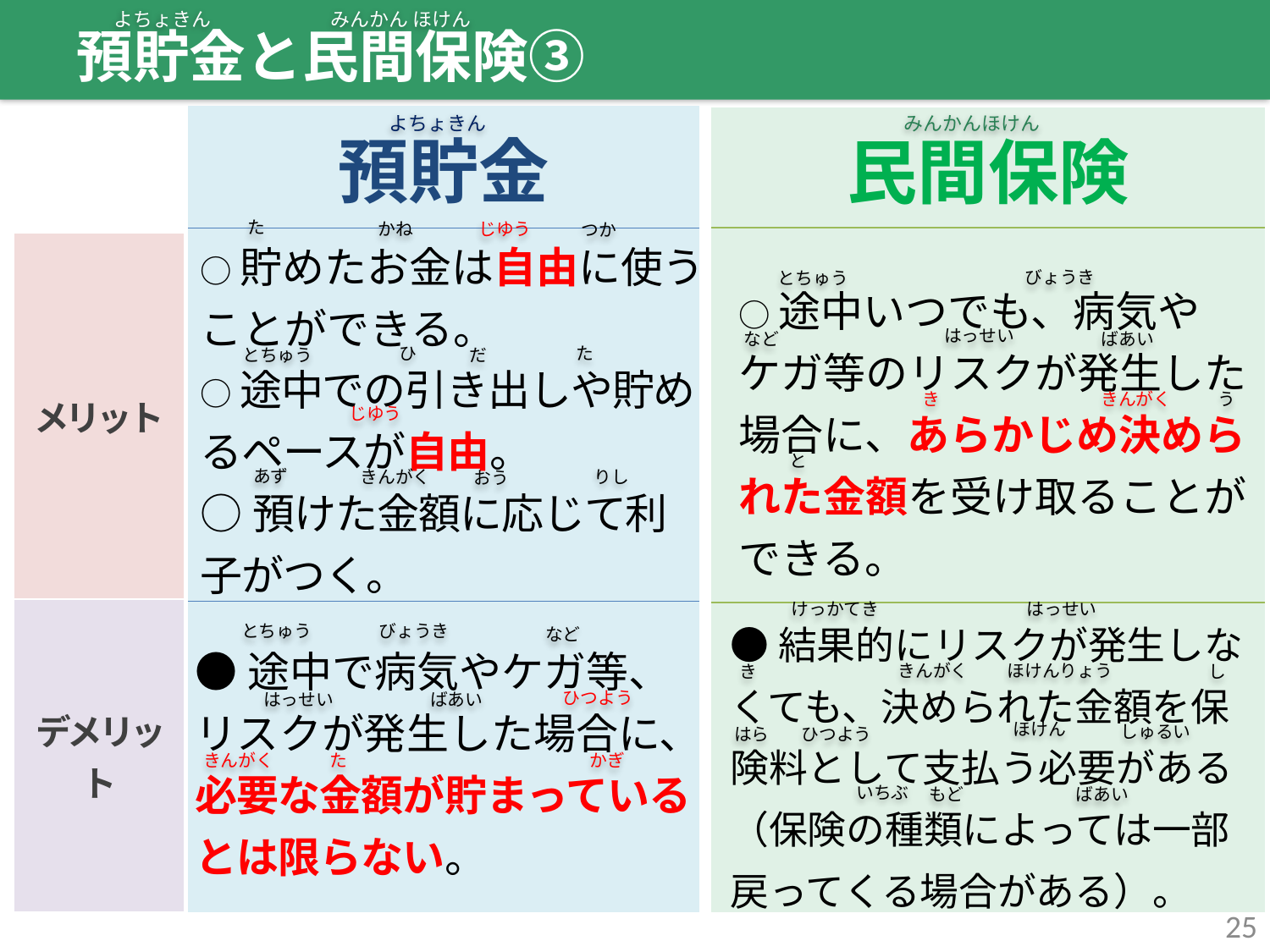

よちょきん
みんかん ほけん

預貯金と民間保険③
よちょきん
みんかんほけん
| 預貯金 |
| --- |
|  |
|  |
| 民間保険 |
| --- |
|  |
|  |
た
かね
じゆう
つか
○貯めたお金は自由に使うことができる。
○途中での引き出しや貯めるペースが自由。
○預けた金額に応じて利子がつく。
| メリット |
| --- |
| デメリット |
びょうき
とちゅう
○途中いつでも、病気や　ケガ等のリスクが発生した場合に、あらかじめ決められた金額を受け取ることができる。
はっせい
ばあい
など
ひ
た
とちゅう
だ
き
きんがく
う
じゆう
と
あず
りし
きんがく
おう
けっかてき
はっせい
●結果的にリスクが発生しなくても、決められた金額を保険料として支払う必要がある（保険の種類によっては一部戻ってくる場合がある）。
とちゅう
びょうき
など
●途中で病気やケガ等、リスクが発生した場合に、必要な金額が貯まっているとは限らない。
きんがく
ほけんりょう
し
き
ひつよう
はっせい
ばあい
ほけん
しゅるい
ひつよう
はら
た
かぎ
きんがく
いちぶ
ばあい
もど
25